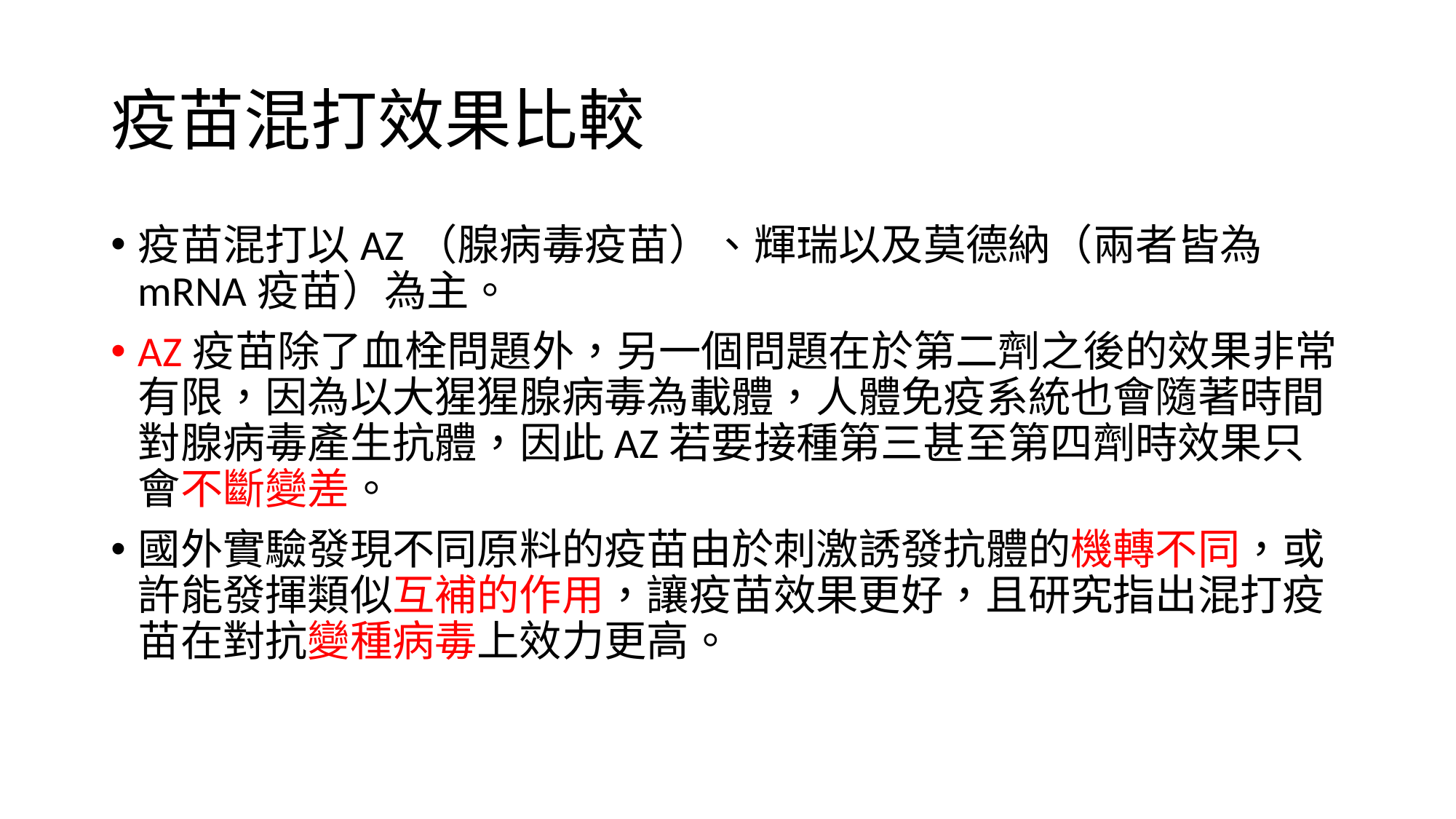

# 疫苗混打效果比較
疫苗混打以AZ（腺病毒疫苗）、輝瑞以及莫德納（兩者皆為mRNA疫苗）為主。
AZ疫苗除了血栓問題外，另一個問題在於第二劑之後的效果非常有限，因為以大猩猩腺病毒為載體，人體免疫系統也會隨著時間對腺病毒產生抗體，因此AZ若要接種第三甚至第四劑時效果只會不斷變差。
國外實驗發現不同原料的疫苗由於刺激誘發抗體的機轉不同，或許能發揮類似互補的作用，讓疫苗效果更好，且研究指出混打疫苗在對抗變種病毒上效力更高。